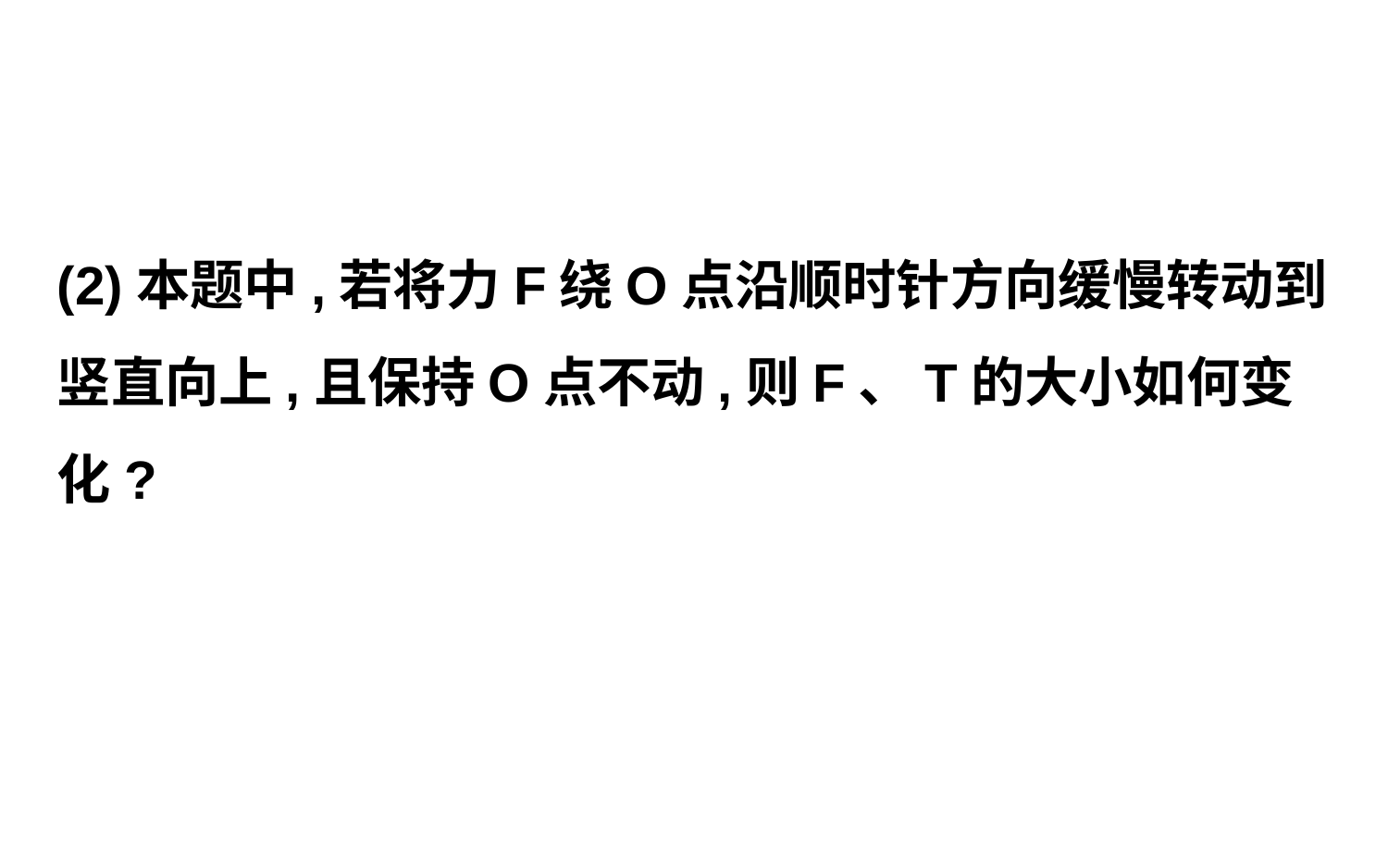

(2)本题中,若将力F绕O点沿顺时针方向缓慢转动到竖直向上,且保持O点不动,则F、T的大小如何变化?